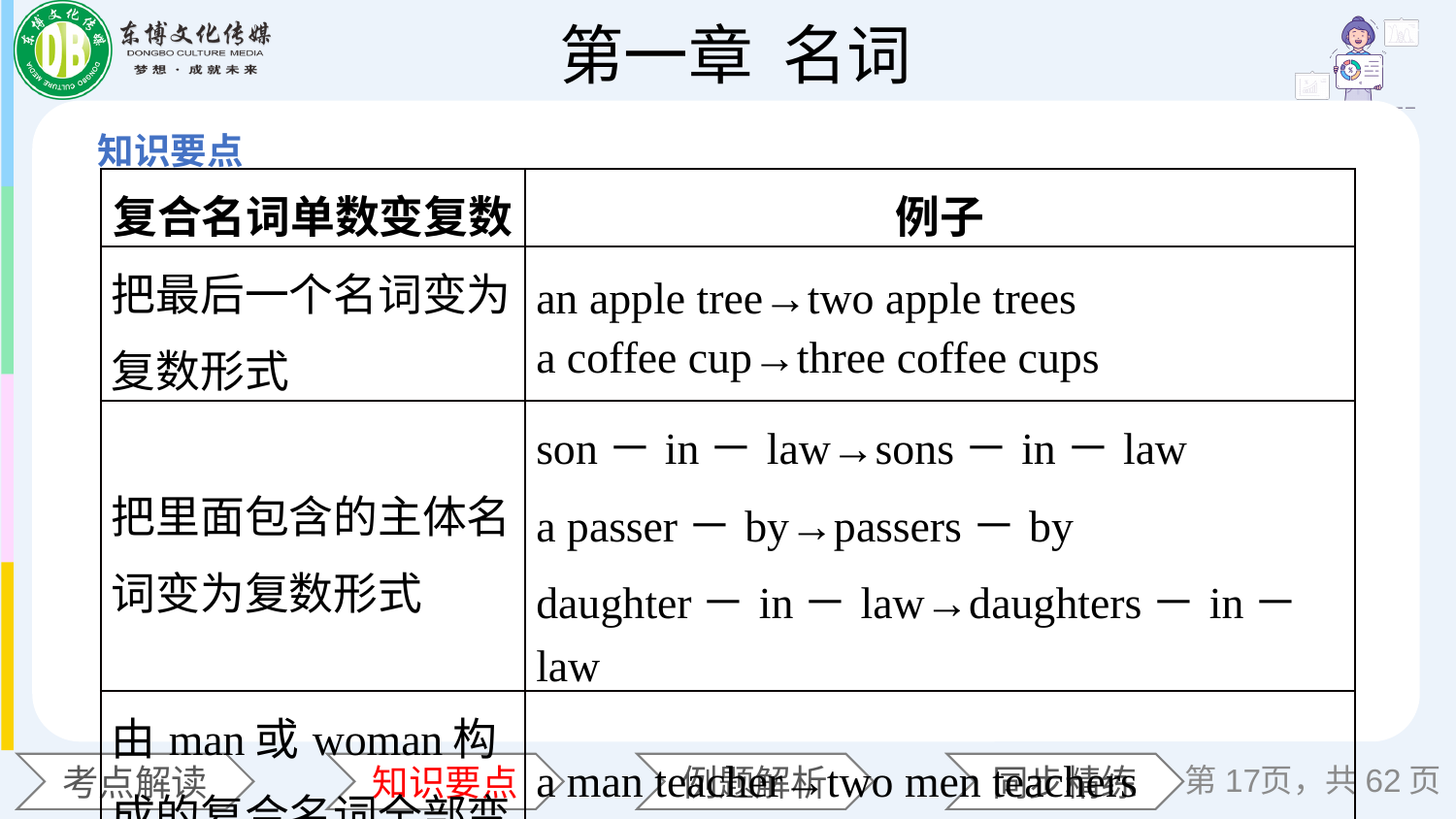

| 复合名词单数变复数 | 例子 |
| --- | --- |
| 把最后一个名词变为复数形式 | an apple tree→two apple trees a coffee cup→three coffee cups |
| 把里面包含的主体名词变为复数形式 | son－in－law→sons－in－law a passer－by→passers－by daughter－in－law→daughters－in－law |
| 由man或woman构成的复合名词全部变为复数形式 | a man teacher→two men teachers a woman doctor→two women doctors |

第17页，共62页